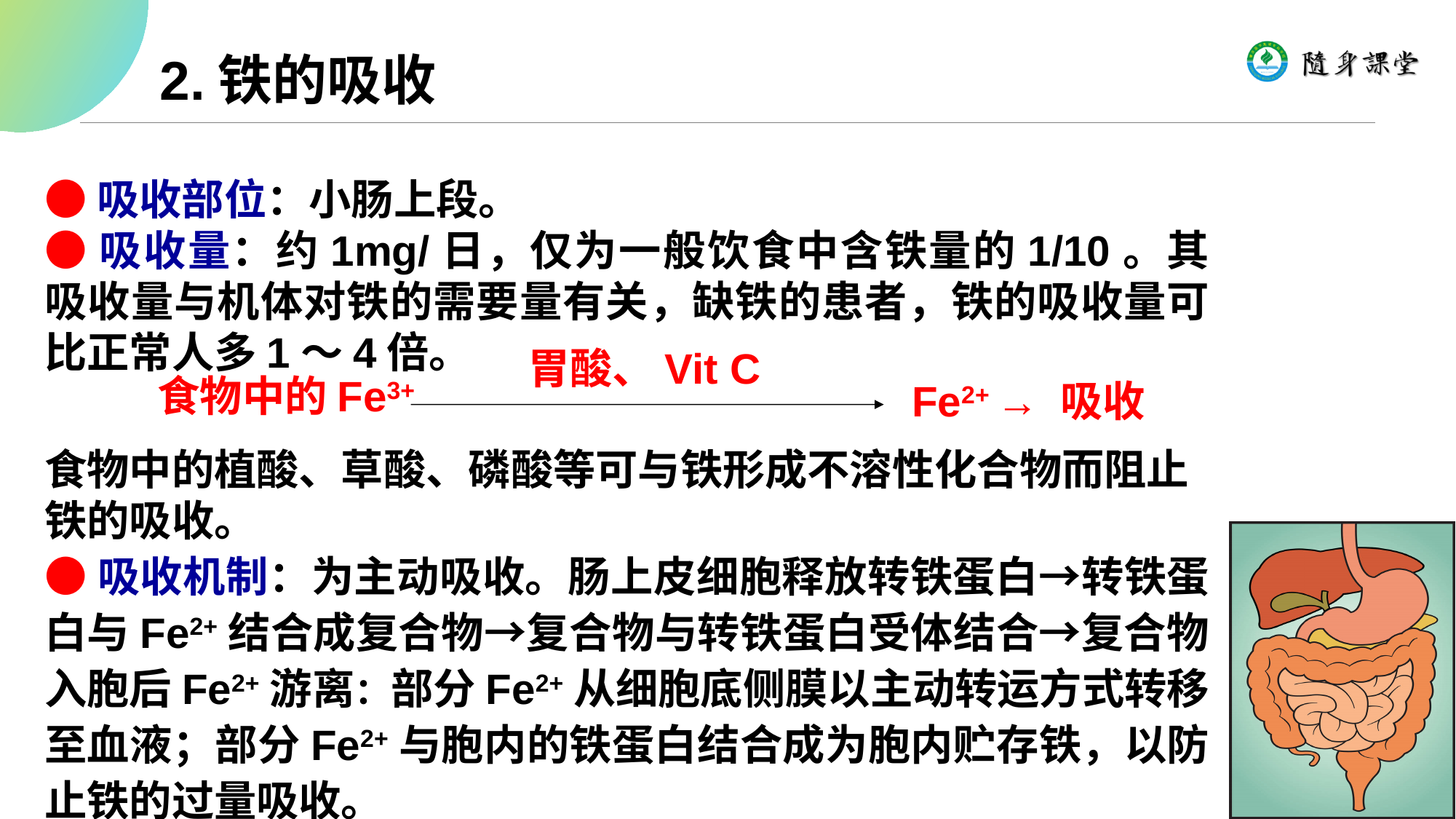

2.铁的吸收
●吸收部位：小肠上段。
●吸收量：约1mg/日，仅为一般饮食中含铁量的1/10。其吸收量与机体对铁的需要量有关，缺铁的患者，铁的吸收量可比正常人多1～4倍。

食物中的植酸、草酸、磷酸等可与铁形成不溶性化合物而阻止铁的吸收。
●吸收机制：为主动吸收。肠上皮细胞释放转铁蛋白→转铁蛋白与Fe2+结合成复合物→复合物与转铁蛋白受体结合→复合物入胞后Fe2+游离：部分Fe2+从细胞底侧膜以主动转运方式转移至血液；部分Fe2+与胞内的铁蛋白结合成为胞内贮存铁，以防止铁的过量吸收。
胃酸、Vit C
食物中的Fe3+
Fe2+ → 吸收